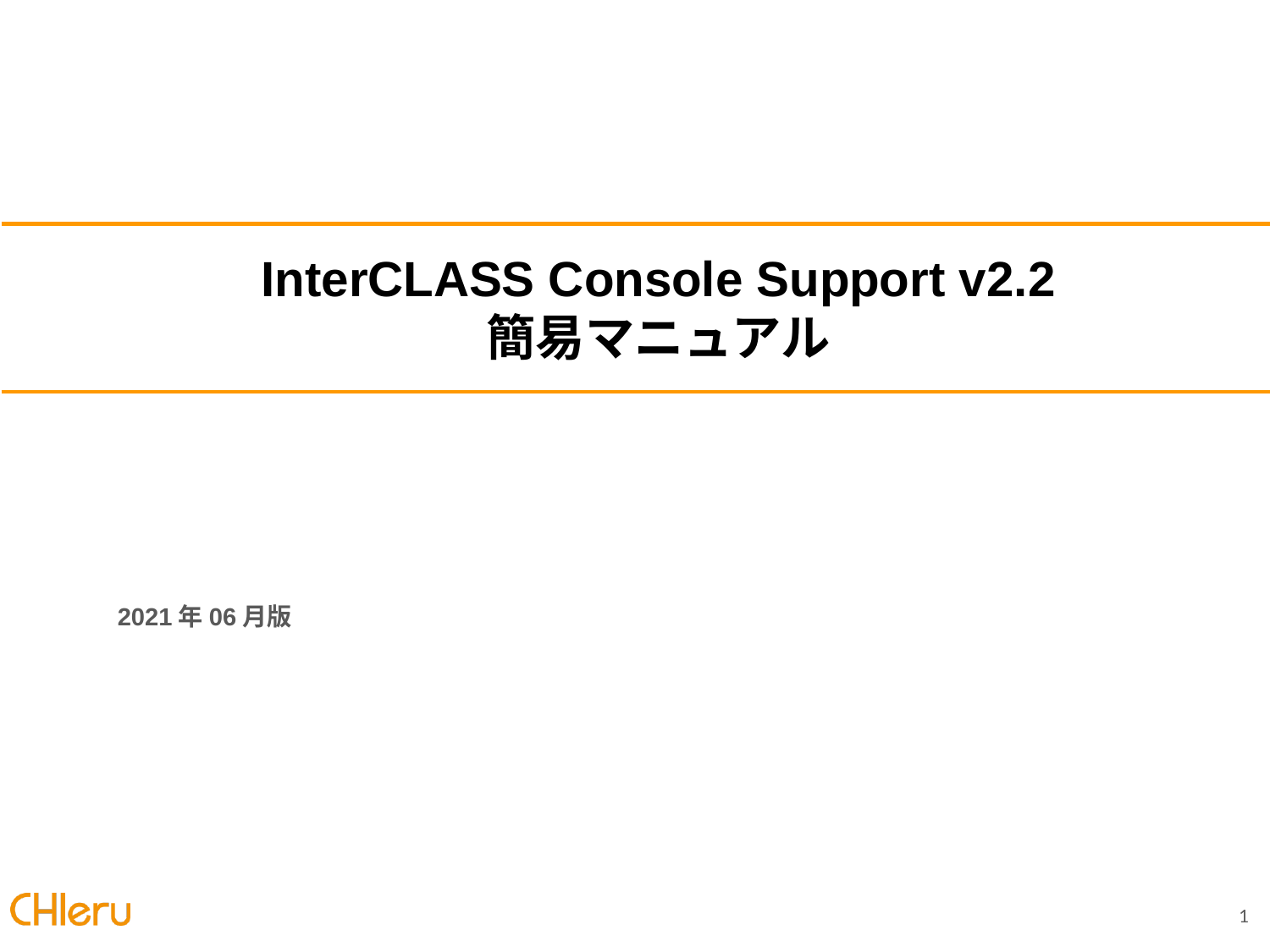

# InterCLASS Console Support v2.2
簡易マニュアル
2021年06月版
1